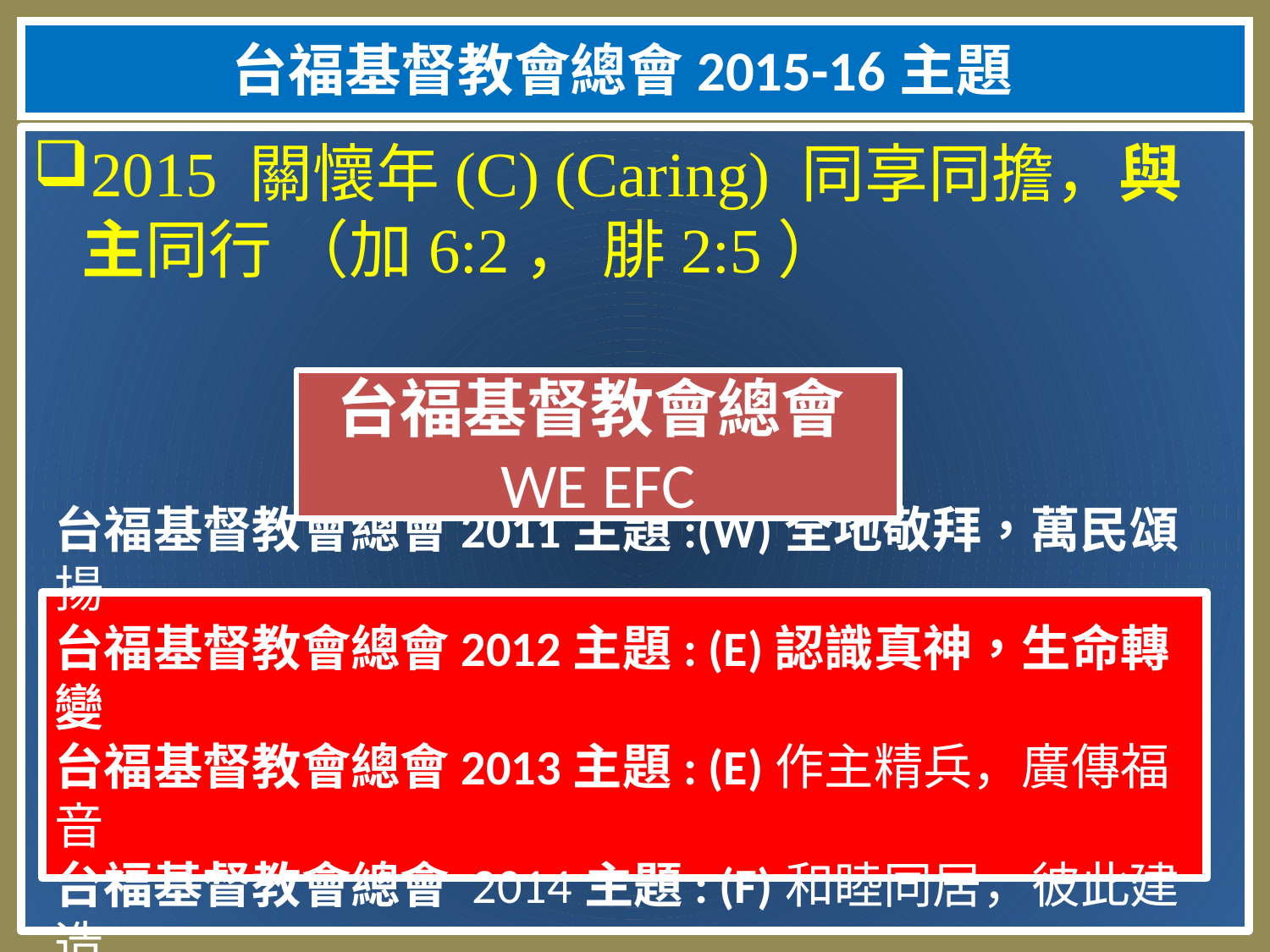

# 台福基督教會總會2015-16主題
2015 關懷年(C) (Caring) 同享同擔，與主同行 （加6:2， 腓2:5）

台福基督教會總會WE EFC

台福基督教會總會2011主題:(W)全地敬拜，萬民頌揚
台福基督教會總會2012主題: (E)認識真神，生命轉變
台福基督教會總會2013主題: (E)作主精兵，廣傳福音
台福基督教會總會 2014主題: (F)和睦同居，彼此建造